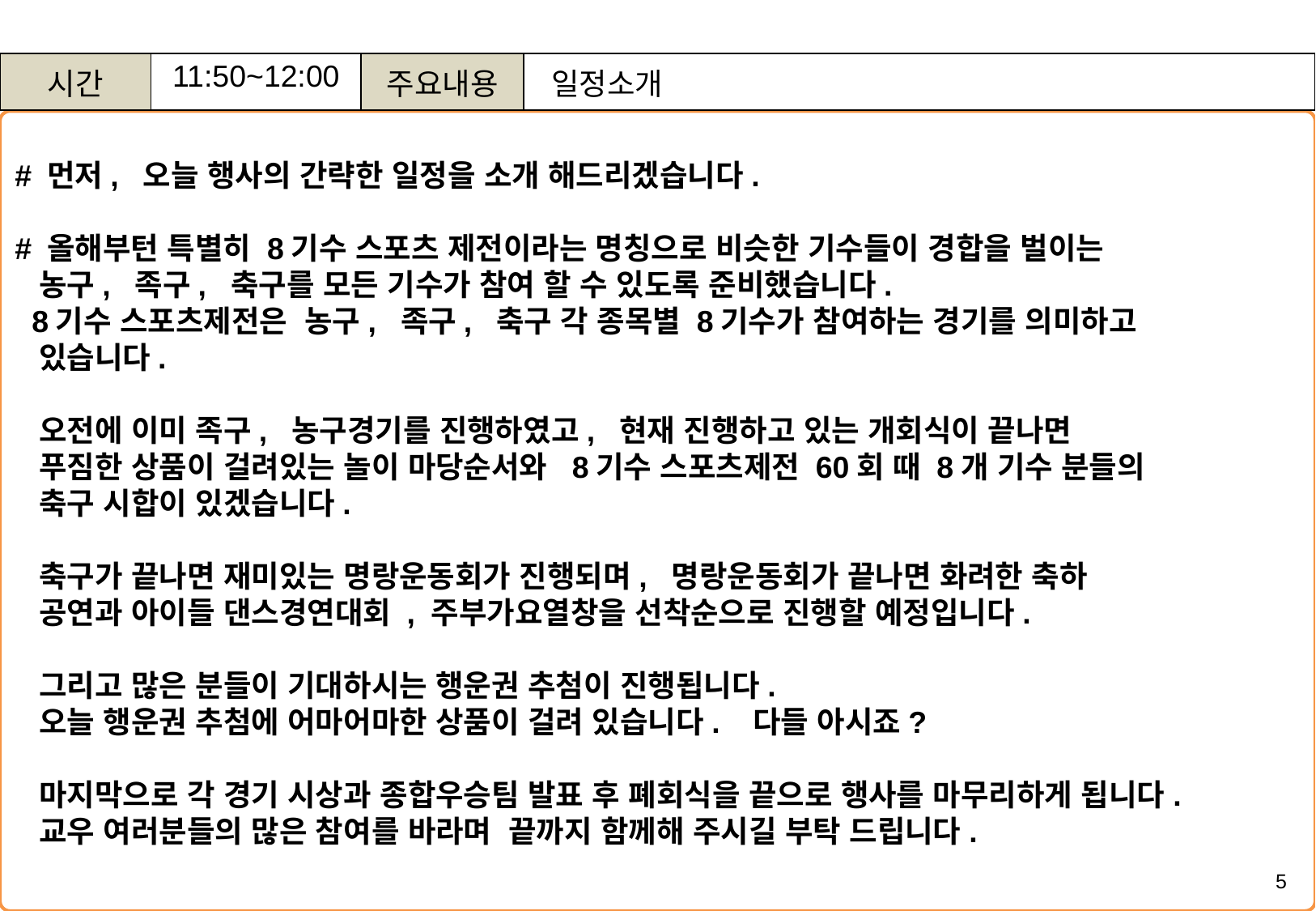

| 시간 | 11:50~12:00 | 주요내용 | 일정소개 |
| --- | --- | --- | --- |

# 먼저,  오늘 행사의 간략한 일정을 소개 해드리겠습니다.

# 올해부턴 특별히 8기수 스포츠 제전이라는 명칭으로 비슷한 기수들이 경합을 벌이는
  농구,  족구,  축구를 모든 기수가 참여 할 수 있도록 준비했습니다.
  8기수 스포츠제전은  농구,  족구,  축구 각 종목별 8기수가 참여하는 경기를 의미하고
  있습니다.

  오전에 이미 족구,  농구경기를 진행하였고,  현재 진행하고 있는 개회식이 끝나면
  푸짐한 상품이 걸려있는 놀이 마당순서와  8기수 스포츠제전 60회 때 8개 기수 분들의
  축구 시합이 있겠습니다.

  축구가 끝나면 재미있는 명랑운동회가 진행되며,  명랑운동회가 끝나면 화려한 축하
  공연과 아이들 댄스경연대회 , 주부가요열창을 선착순으로 진행할 예정입니다.

  그리고 많은 분들이 기대하시는 행운권 추첨이 진행됩니다.
  오늘 행운권 추첨에 어마어마한 상품이 걸려 있습니다.   다들 아시죠?

  마지막으로 각 경기 시상과 종합우승팀 발표 후 폐회식을 끝으로 행사를 마무리하게 됩니다.
  교우 여러분들의 많은 참여를 바라며  끝까지 함께해 주시길 부탁 드립니다.
5